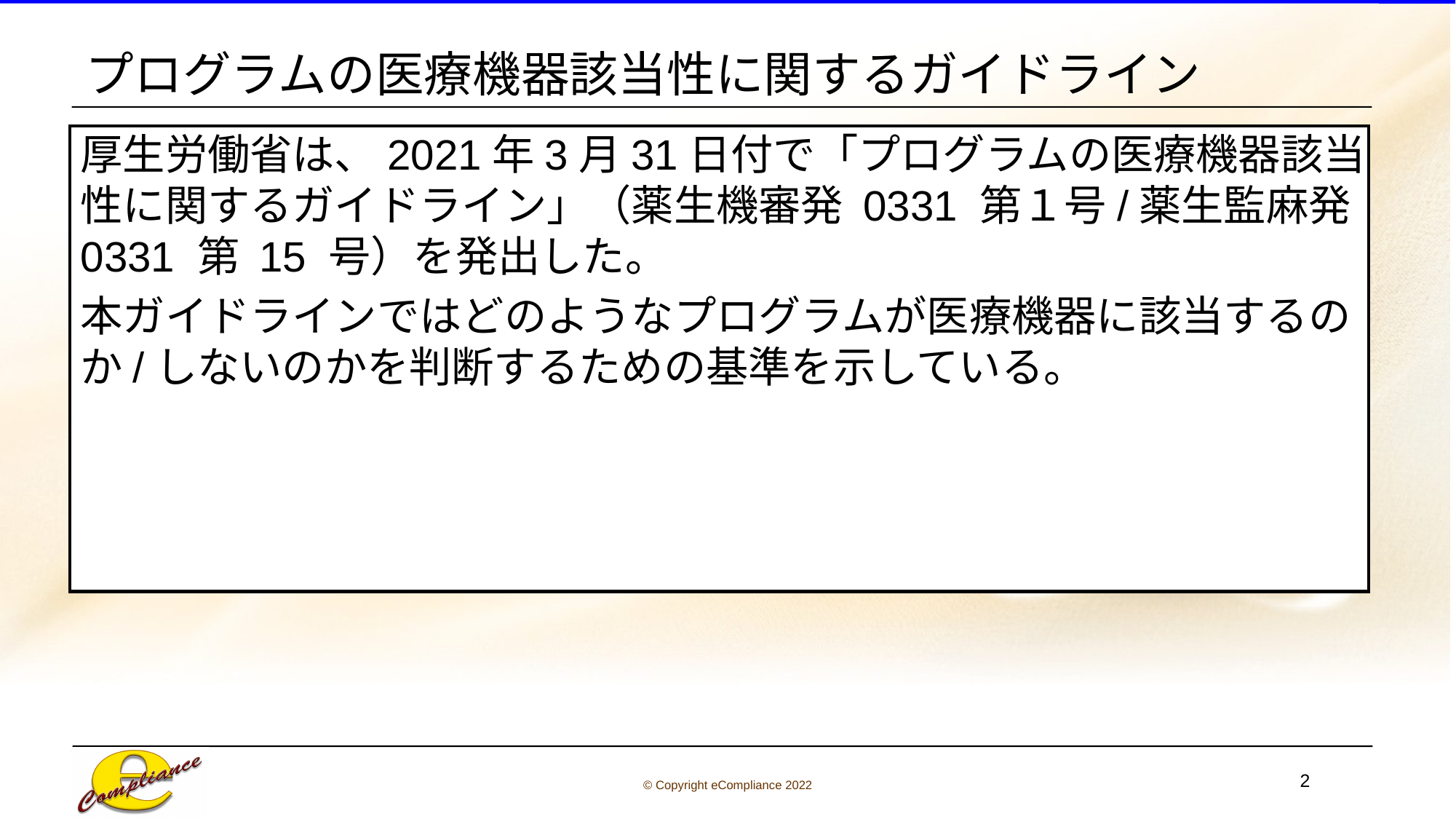

# プログラムの医療機器該当性に関するガイドライン
厚生労働省は、2021年3月31日付で「プログラムの医療機器該当性に関するガイドライン」（薬生機審発 0331 第１号/薬生監麻発 0331 第 15 号）を発出した。
本ガイドラインではどのようなプログラムが医療機器に該当するのか/しないのかを判断するための基準を示している。